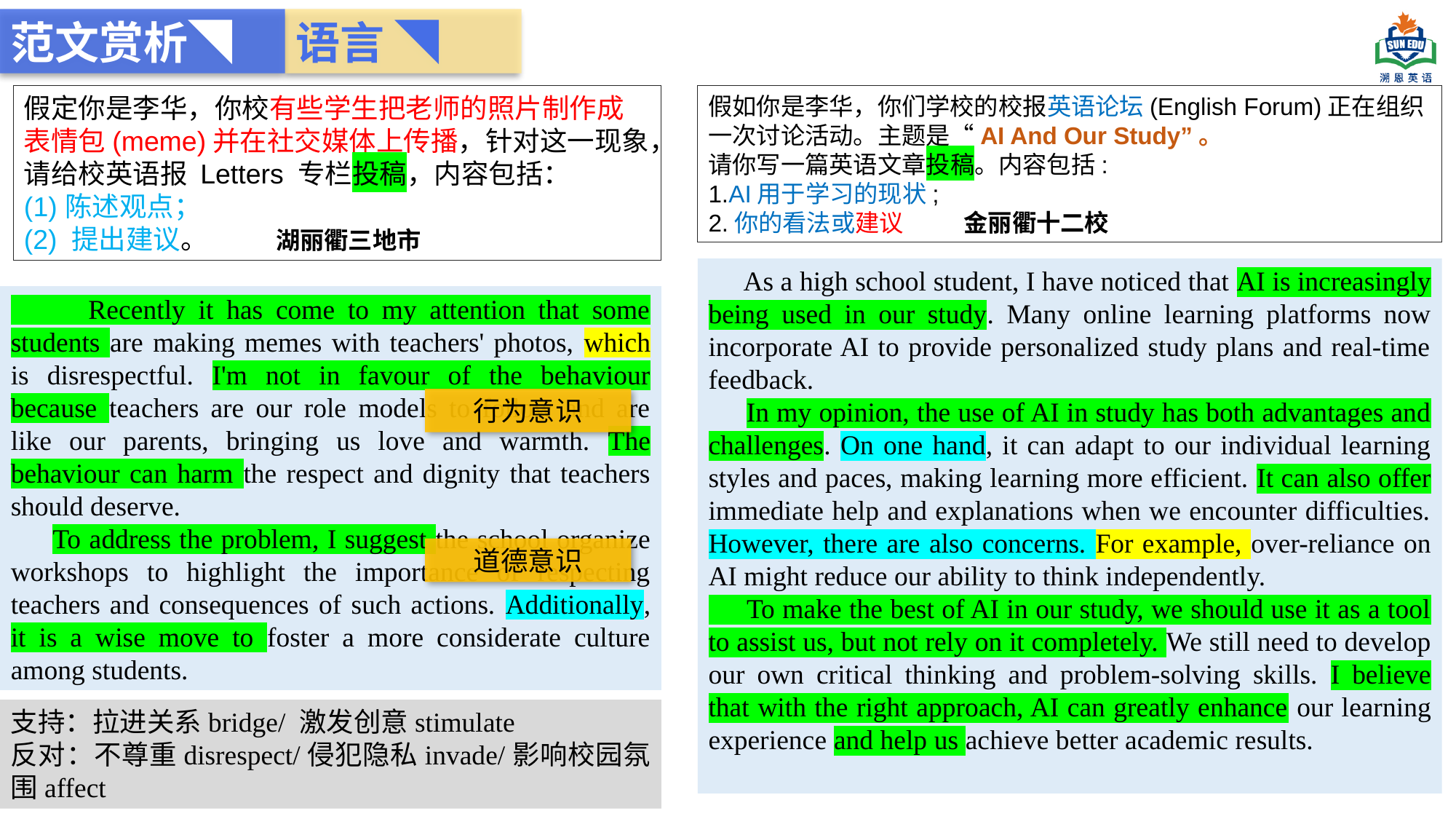

语言 ◥
范文赏析◥
假定你是李华，你校有些学生把老师的照片制作成表情包(meme)并在社交媒体上传播，针对这一现象，请给校英语报 Letters 专栏投稿，内容包括：
陈述观点；
(2) 提出建议。           湖丽衢三地市
假如你是李华，你们学校的校报英语论坛(English Forum)正在组织一次讨论活动。主题是“AI And Our Study”。
请你写一篇英语文章投稿。内容包括:
1.AI用于学习的现状;
2.你的看法或建议           金丽衢十二校
     As a high school student, I have noticed that AI is increasingly being used in our study. Many online learning platforms now incorporate AI to provide personalized study plans and real-time feedback.
     In my opinion, the use of AI in study has both advantages and challenges. On one hand, it can adapt to our individual learning styles and paces, making learning more efficient. It can also offer immediate help and explanations when we encounter difficulties. However, there are also concerns. For example, over-reliance on AI might reduce our ability to think independently.
     To make the best of AI in our study, we should use it as a tool to assist us, but not rely on it completely. We still need to develop our own critical thinking and problem-solving skills. I believe that with the right approach, AI can greatly enhance our learning experience and help us achieve better academic results.

      Recently it has come to my attention that some students are making memes with teachers' photos, which is disrespectful. I'm not in favour of the behaviour because teachers are our role models to follow and are like our parents, bringing us love and warmth. The behaviour can harm the respect and dignity that teachers should deserve.
     To address the problem, I suggest the school organize workshops to highlight the importance of respecting teachers and consequences of such actions. Additionally, it is a wise move to foster a more considerate culture among students.
行为意识
道德意识
支持：拉进关系bridge/ 激发创意stimulate
反对：不尊重disrespect/侵犯隐私invade/影响校园氛围affect